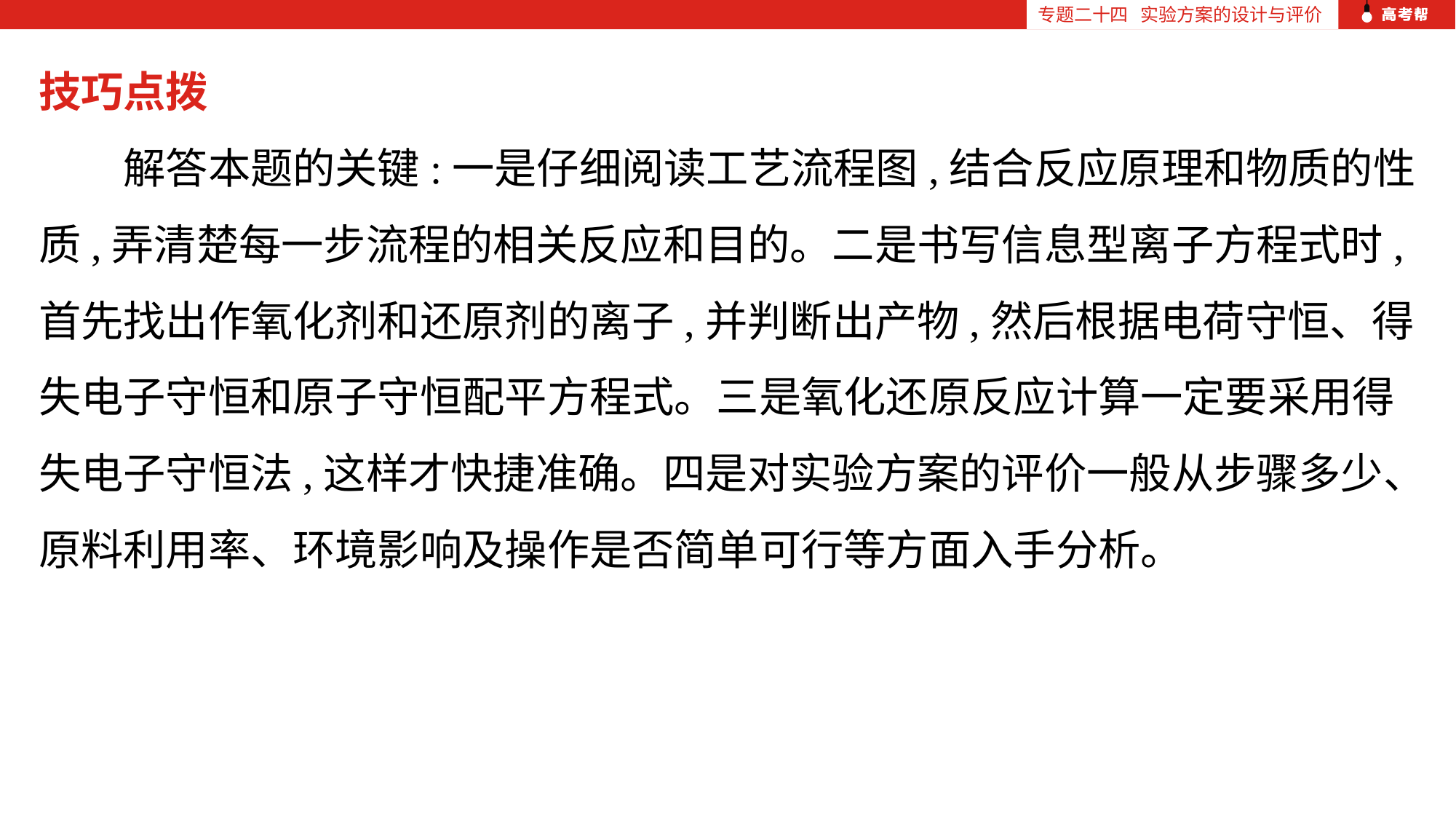

专题二十四   实验方案的设计与评价
技巧点拨
　　解答本题的关键:一是仔细阅读工艺流程图,结合反应原理和物质的性质,弄清楚每一步流程的相关反应和目的。二是书写信息型离子方程式时,首先找出作氧化剂和还原剂的离子,并判断出产物,然后根据电荷守恒、得失电子守恒和原子守恒配平方程式。三是氧化还原反应计算一定要采用得失电子守恒法,这样才快捷准确。四是对实验方案的评价一般从步骤多少、原料利用率、环境影响及操作是否简单可行等方面入手分析。